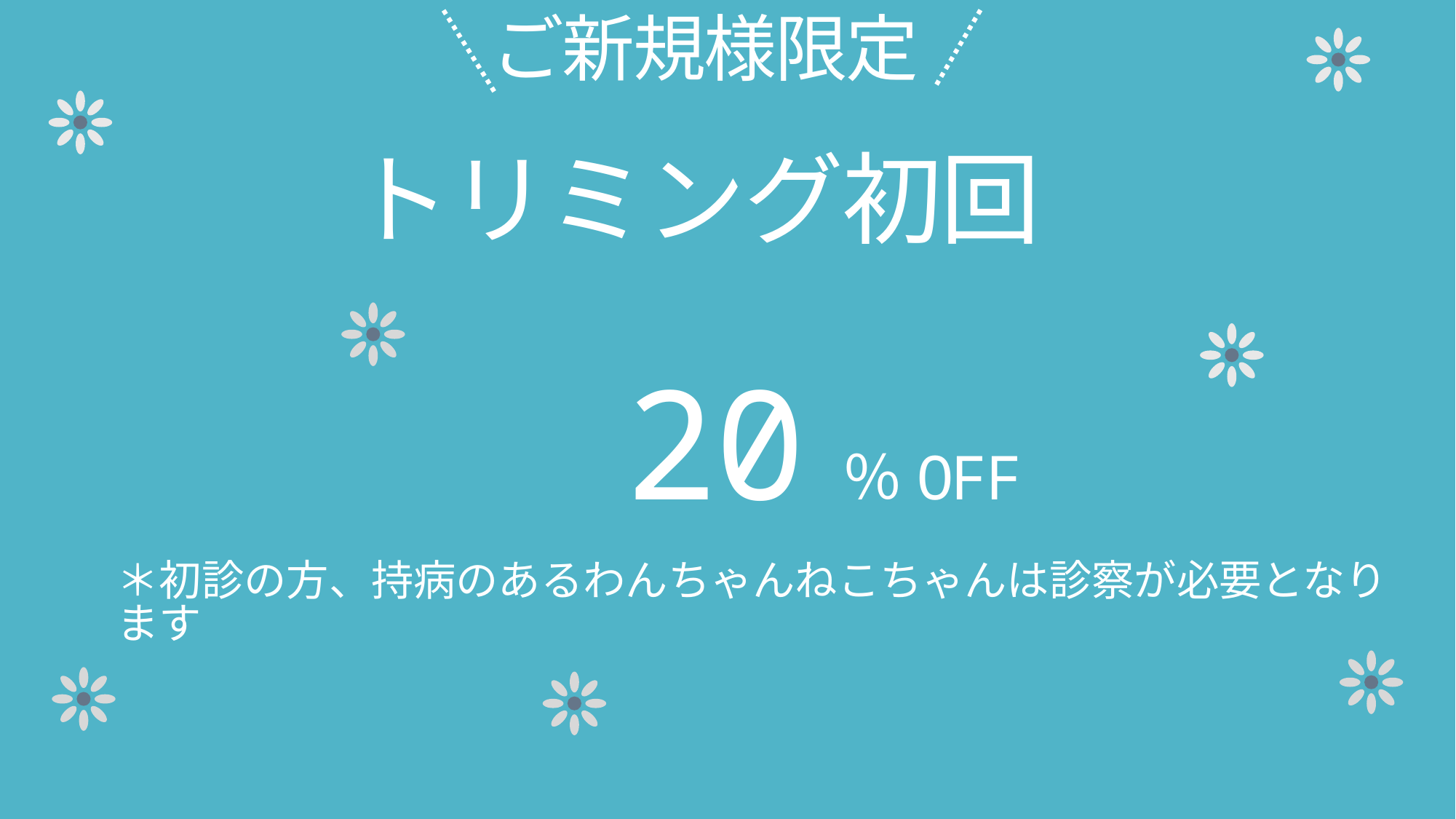

# ご新規様限定 　　　　トリミング初回 　　　　20％OFF

＊初診の方、持病のあるわんちゃんねこちゃんは診察が必要となります